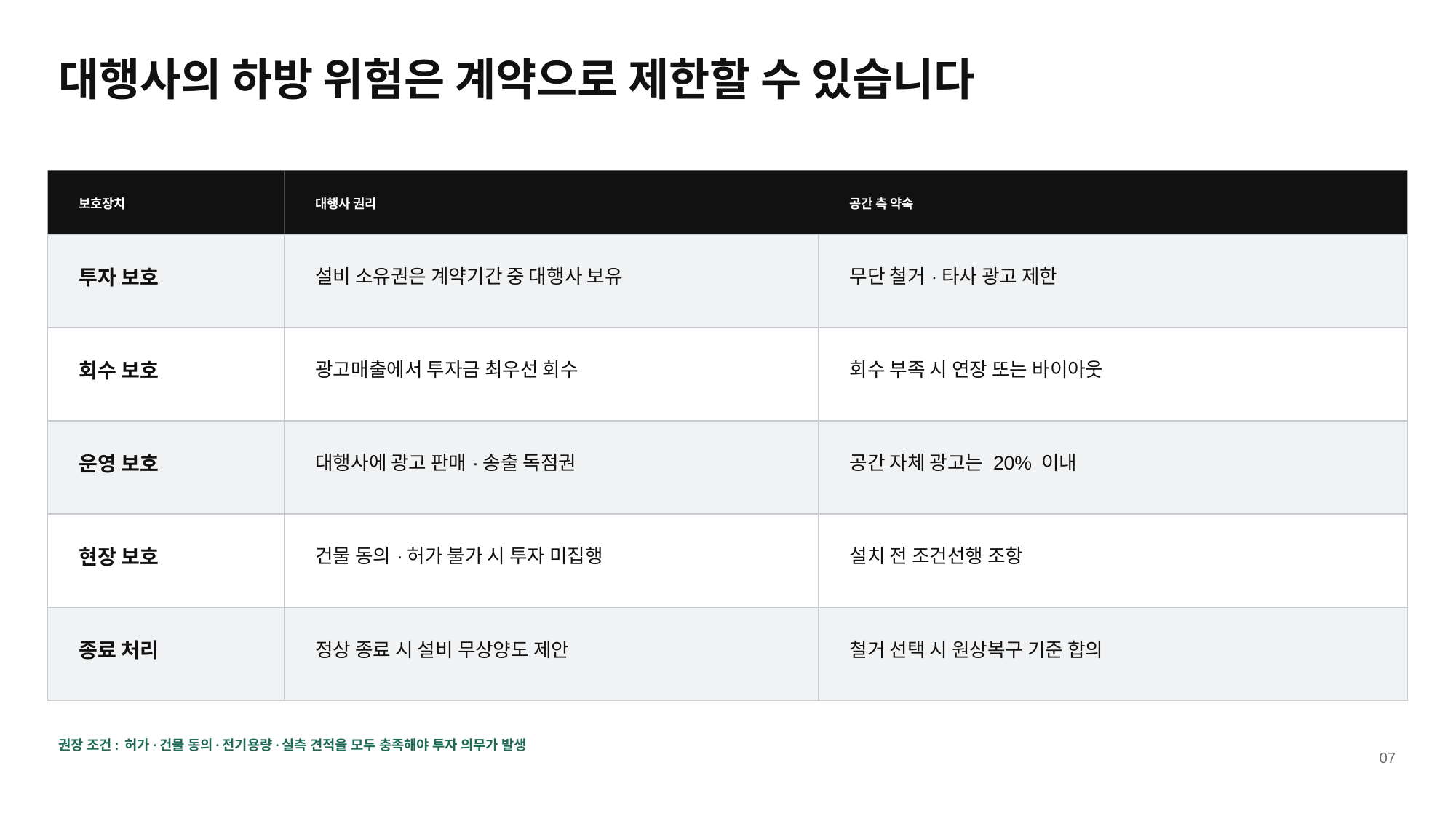

대행사의 하방 위험은 계약으로 제한할 수 있습니다

보호장치
대행사 권리
공간 측 약속

투자 보호
설비 소유권은 계약기간 중 대행사 보유
무단 철거·타사 광고 제한

회수 보호
광고매출에서 투자금 최우선 회수
회수 부족 시 연장 또는 바이아웃

운영 보호
대행사에 광고 판매·송출 독점권
공간 자체 광고는 20% 이내

현장 보호
건물 동의·허가 불가 시 투자 미집행
설치 전 조건선행 조항

종료 처리
정상 종료 시 설비 무상양도 제안
철거 선택 시 원상복구 기준 합의
권장 조건: 허가·건물 동의·전기용량·실측 견적을 모두 충족해야 투자 의무가 발생
07